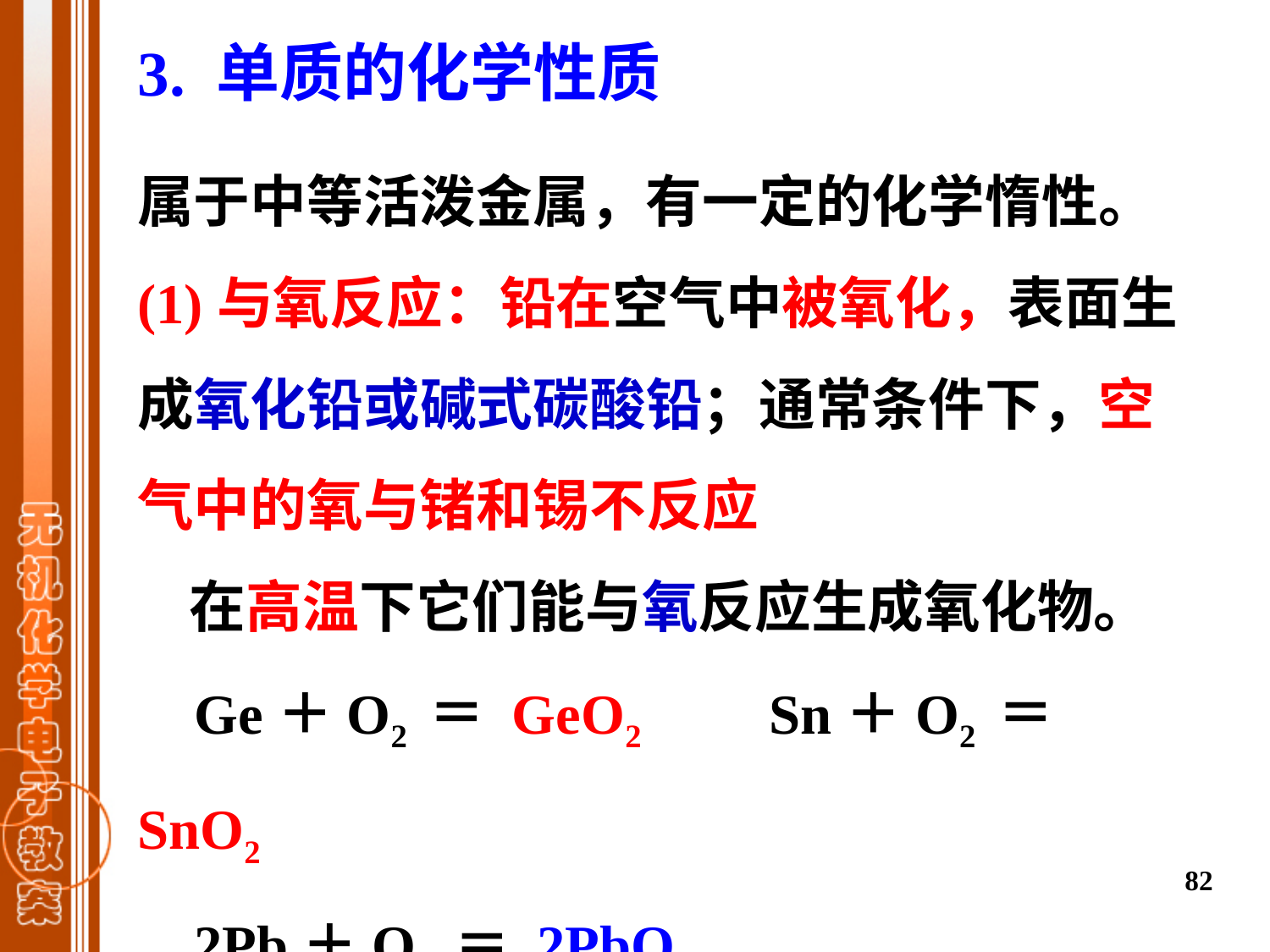

3. 单质的化学性质
属于中等活泼金属，有一定的化学惰性。
(1)与氧反应：铅在空气中被氧化，表面生成氧化铅或碱式碳酸铅；通常条件下，空气中的氧与锗和锡不反应
   在高温下它们能与氧反应生成氧化物。
    Ge＋O2 ＝ GeO2         Sn＋O2 ＝ SnO2
    2Pb＋O2 ＝ 2PbO
82